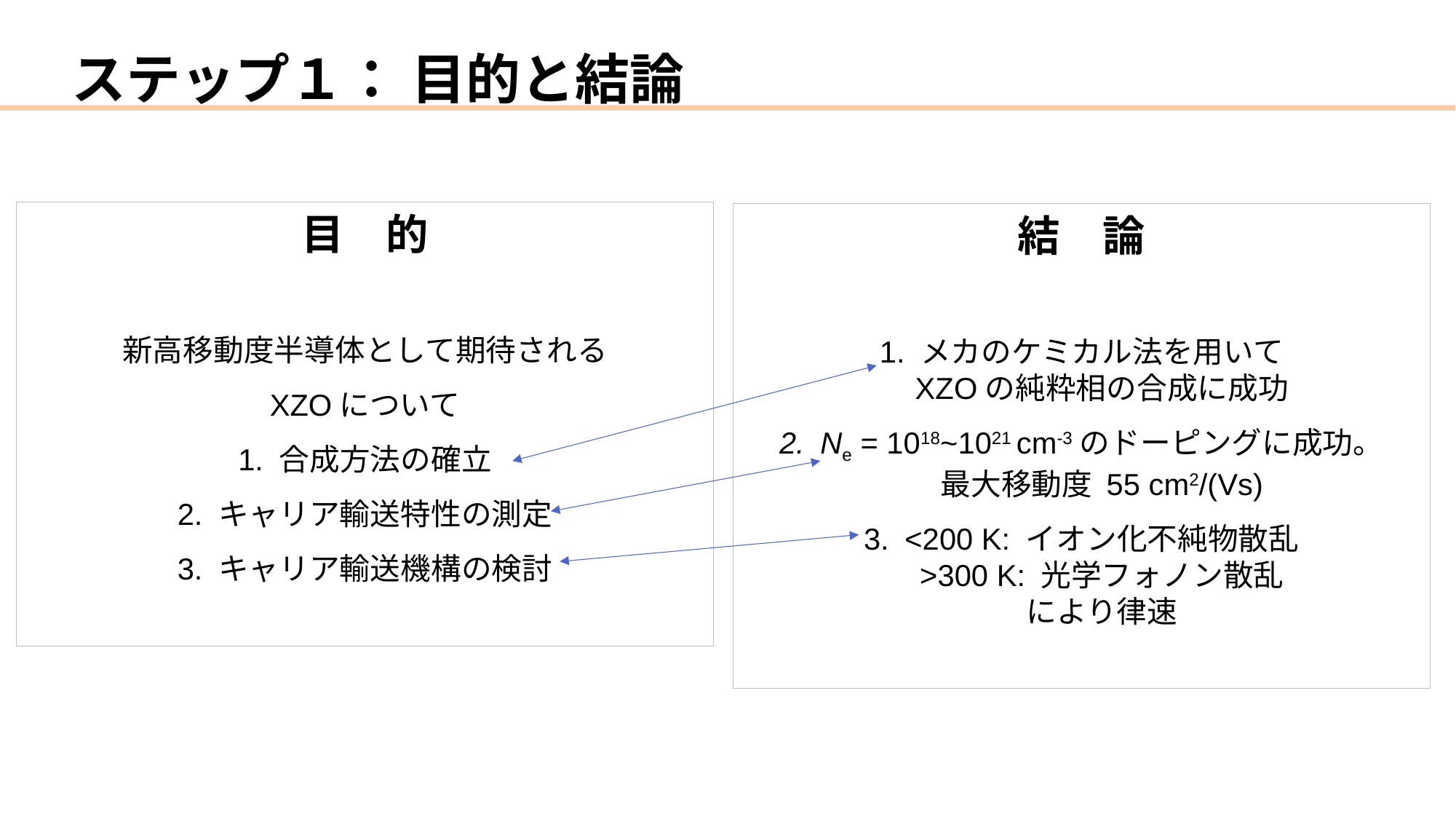

# ステップ１： 目的と結論
目　的

新高移動度半導体として期待される
XZOについて
合成方法の確立
キャリア輸送特性の測定
キャリア輸送機構の検討

結　論

メカのケミカル法を用いて
XZOの純粋相の合成に成功
Ne = 1018~1021 cm-3のドーピングに成功。
最大移動度 55 cm2/(Vs)
<200 K: イオン化不純物散乱
>300 K: 光学フォノン散乱
により律速